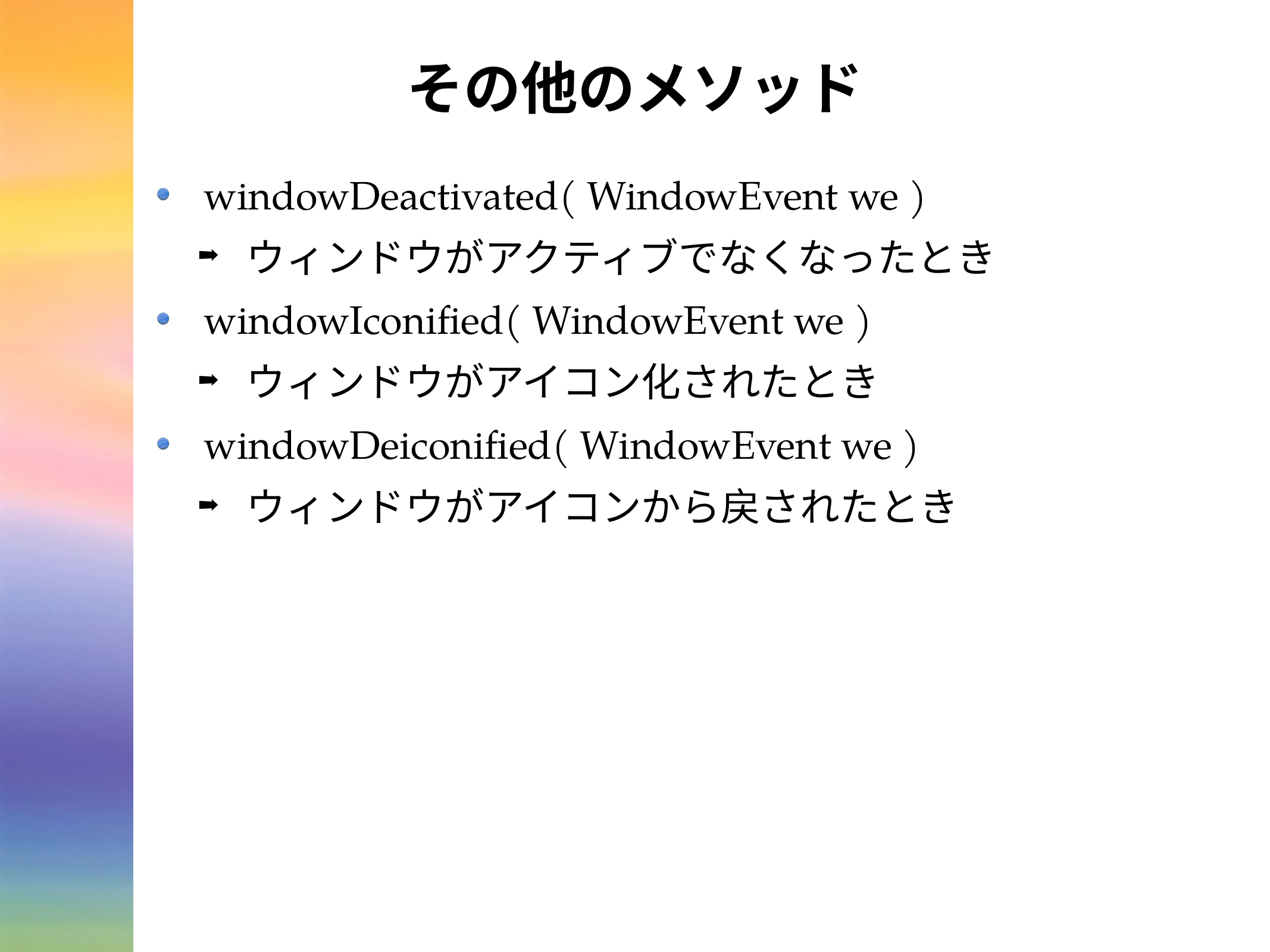

# その他のメソッド
windowDeactivated( WindowEvent we )
ウィンドウがアクティブでなくなったとき
windowIconified( WindowEvent we )
ウィンドウがアイコン化されたとき
windowDeiconified( WindowEvent we )
ウィンドウがアイコンから戻されたとき